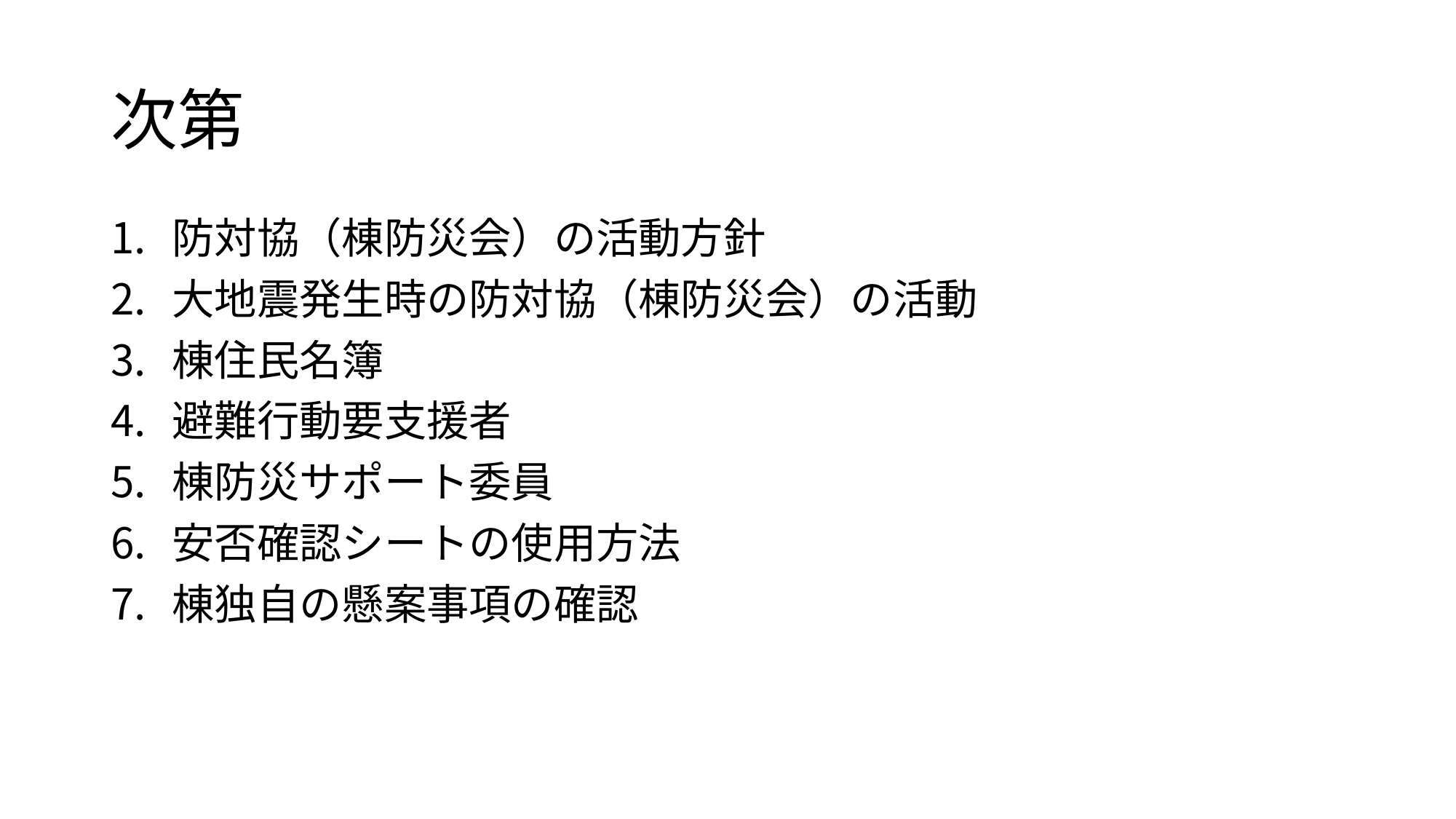

# 次第
防対協（棟防災会）の活動方針
大地震発生時の防対協（棟防災会）の活動
棟住民名簿
避難行動要支援者
棟防災サポート委員
安否確認シートの使用方法
棟独自の懸案事項の確認